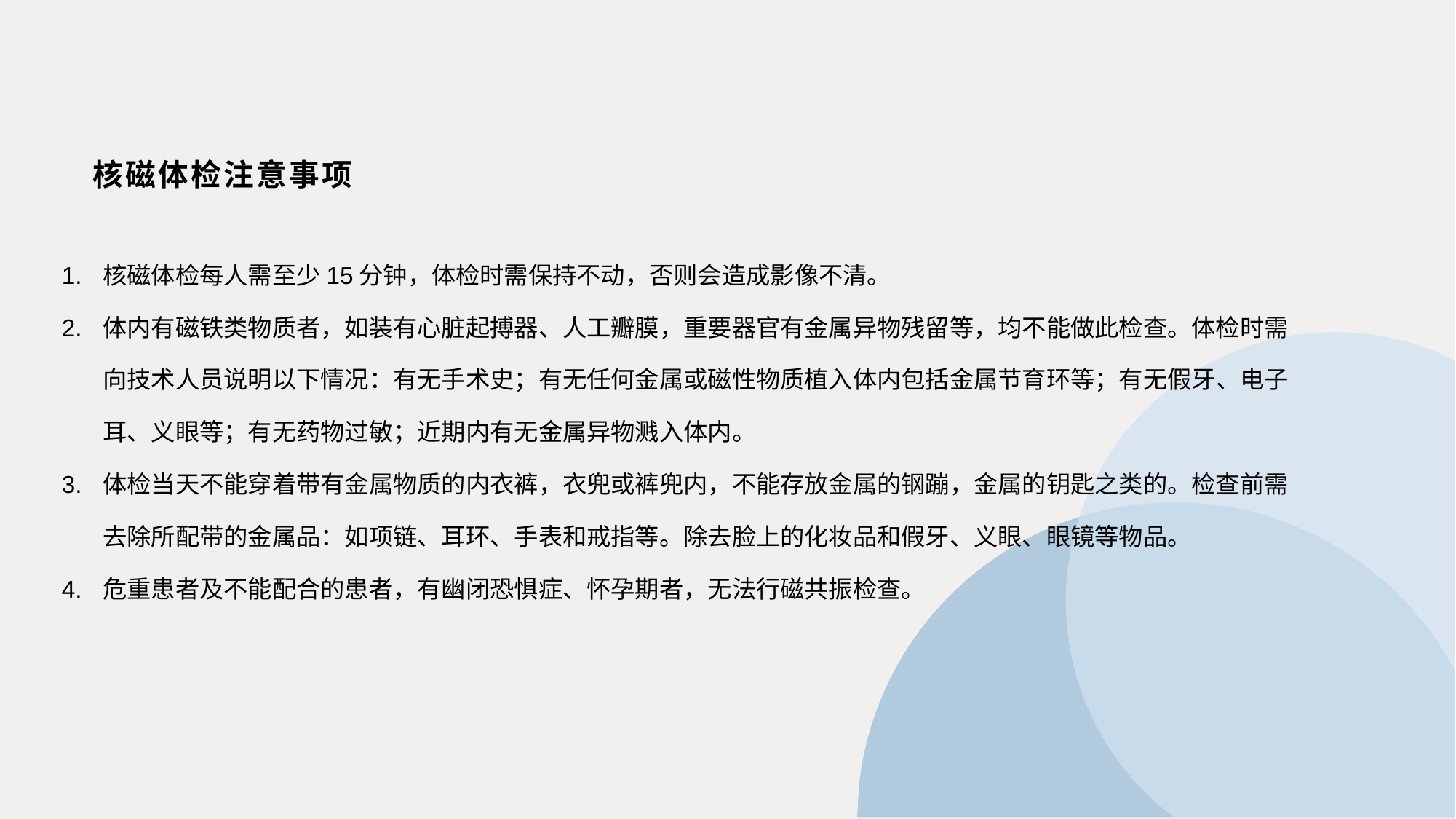

核磁体检注意事项
核磁体检每人需至少15分钟，体检时需保持不动，否则会造成影像不清。
体内有磁铁类物质者，如装有心脏起搏器、人工瓣膜，重要器官有金属异物残留等，均不能做此检查。体检时需向技术人员说明以下情况：有无手术史；有无任何金属或磁性物质植入体内包括金属节育环等；有无假牙、电子耳、义眼等；有无药物过敏；近期内有无金属异物溅入体内。
体检当天不能穿着带有金属物质的内衣裤，衣兜或裤兜内，不能存放金属的钢蹦，金属的钥匙之类的。检查前需去除所配带的金属品：如项链、耳环、手表和戒指等。除去脸上的化妆品和假牙、义眼、眼镜等物品。
危重患者及不能配合的患者，有幽闭恐惧症、怀孕期者，无法行磁共振检查。